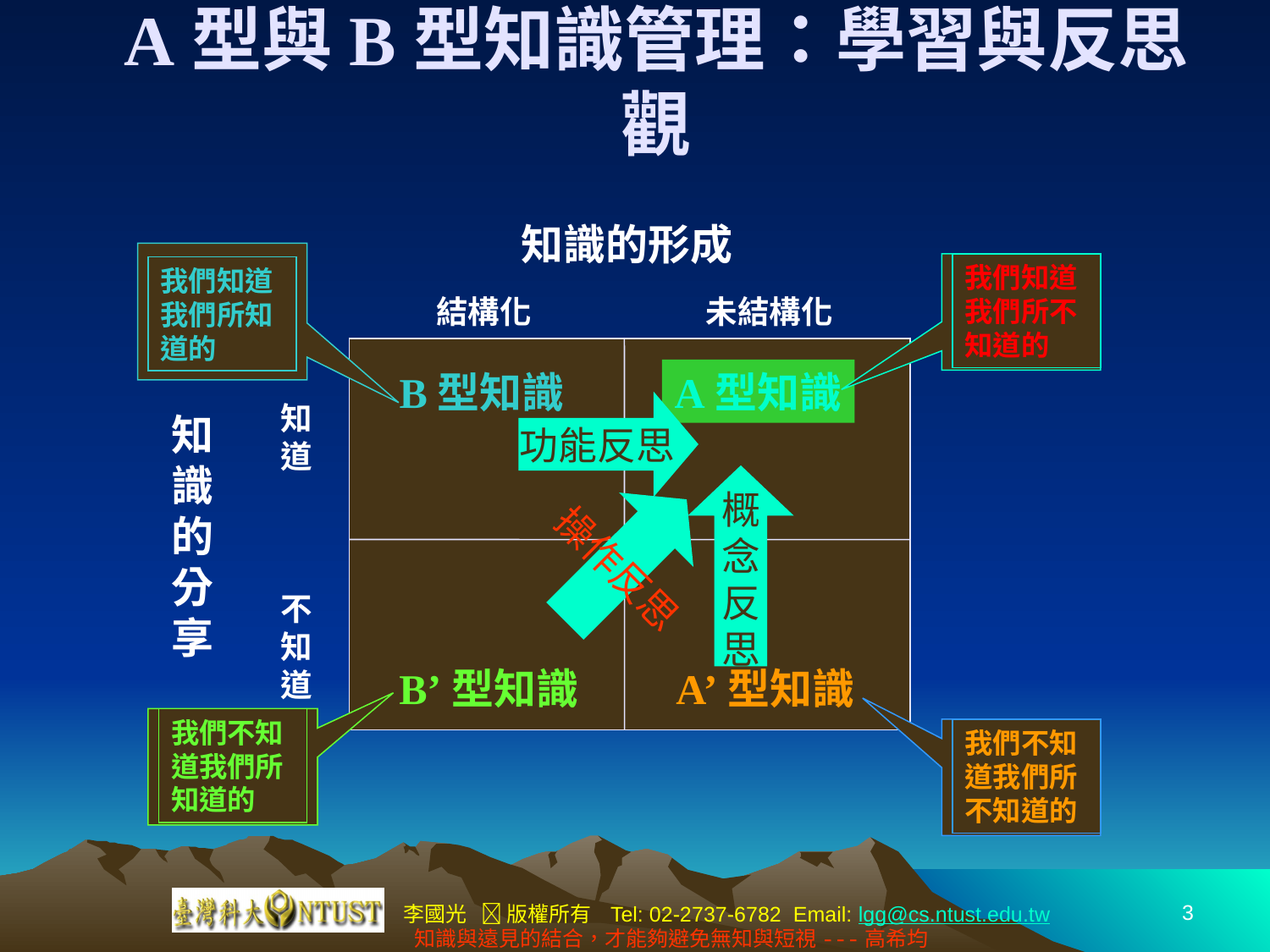

A型與B型知識管理：學習與反思觀
知識的形成

我們知道我們所知道的

我們知道我們所不知道的
結構化
未結構化

知
道

不
知
道
B型知識
A型知識
功能反思
知
識
的
分
享
概
念
反
思
操作反思

B’型知識
A’型知識

我們不知道我們所知道的

我們不知道我們所不知道的
3